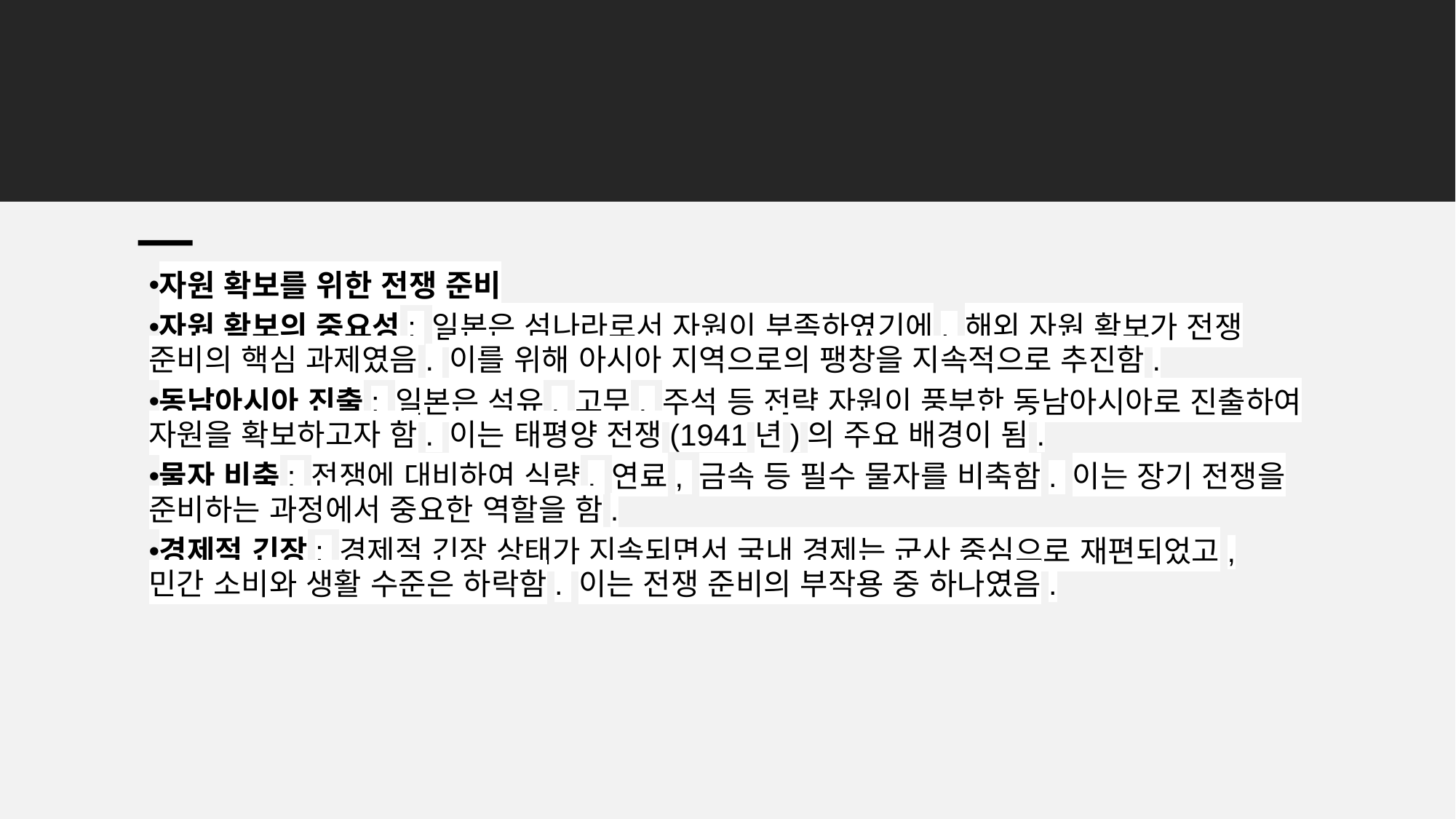

자원 확보를 위한 전쟁 준비
자원 확보의 중요성: 일본은 섬나라로서 자원이 부족하였기에, 해외 자원 확보가 전쟁 준비의 핵심 과제였음. 이를 위해 아시아 지역으로의 팽창을 지속적으로 추진함.
동남아시아 진출: 일본은 석유, 고무, 주석 등 전략 자원이 풍부한 동남아시아로 진출하여 자원을 확보하고자 함. 이는 태평양 전쟁(1941년)의 주요 배경이 됨.
물자 비축: 전쟁에 대비하여 식량, 연료, 금속 등 필수 물자를 비축함. 이는 장기 전쟁을 준비하는 과정에서 중요한 역할을 함.
경제적 긴장: 경제적 긴장 상태가 지속되면서 국내 경제는 군사 중심으로 재편되었고, 민간 소비와 생활 수준은 하락함. 이는 전쟁 준비의 부작용 중 하나였음.